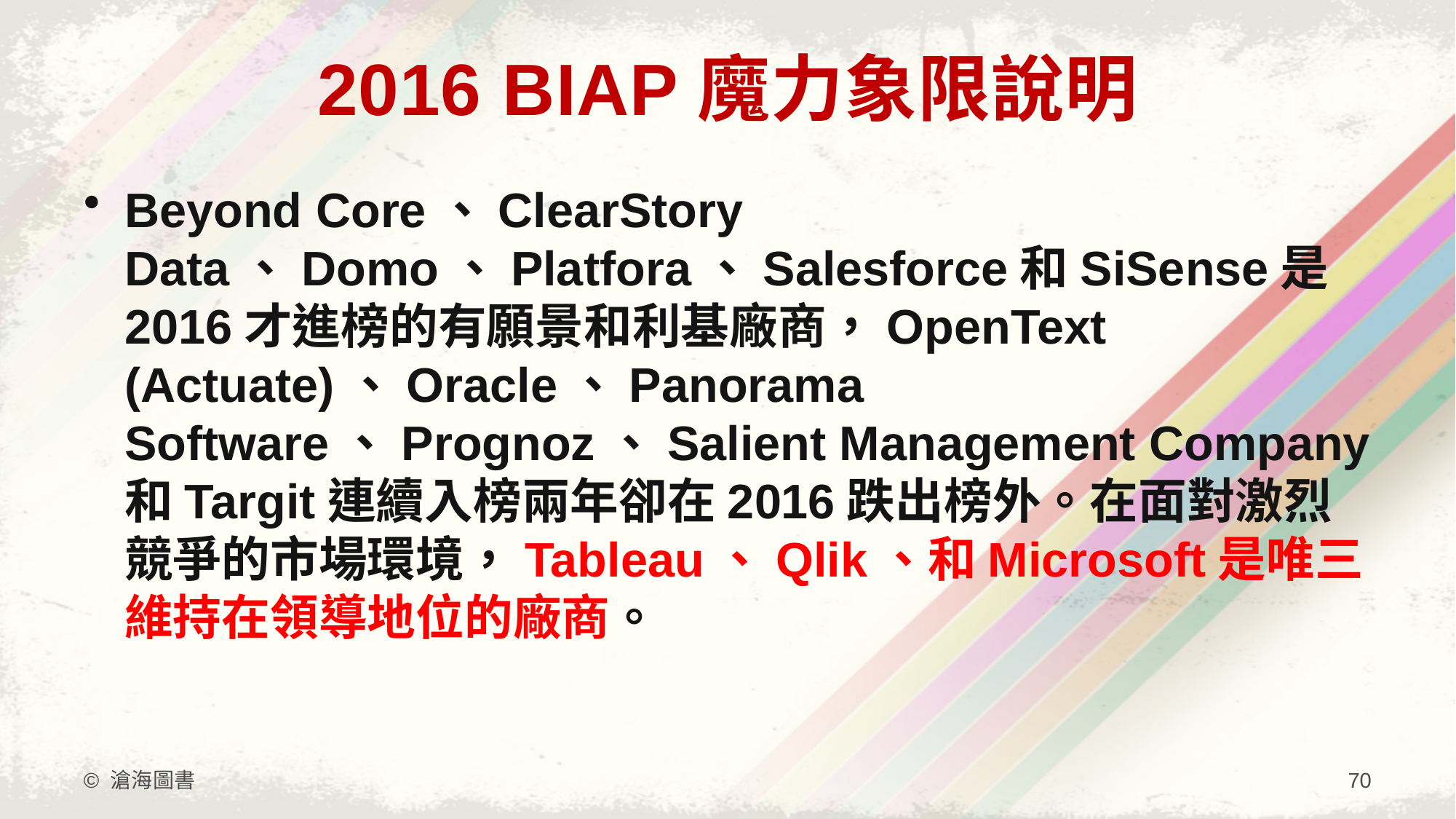

# 2016 BIAP魔力象限說明
Beyond Core、ClearStory Data、Domo、Platfora、Salesforce和SiSense是2016才進榜的有願景和利基廠商，OpenText (Actuate)、Oracle、Panorama Software、Prognoz、Salient Management Company和Targit連續入榜兩年卻在2016跌出榜外。在面對激烈競爭的市場環境，Tableau、Qlik、和Microsoft是唯三維持在領導地位的廠商。
© 滄海圖書
70